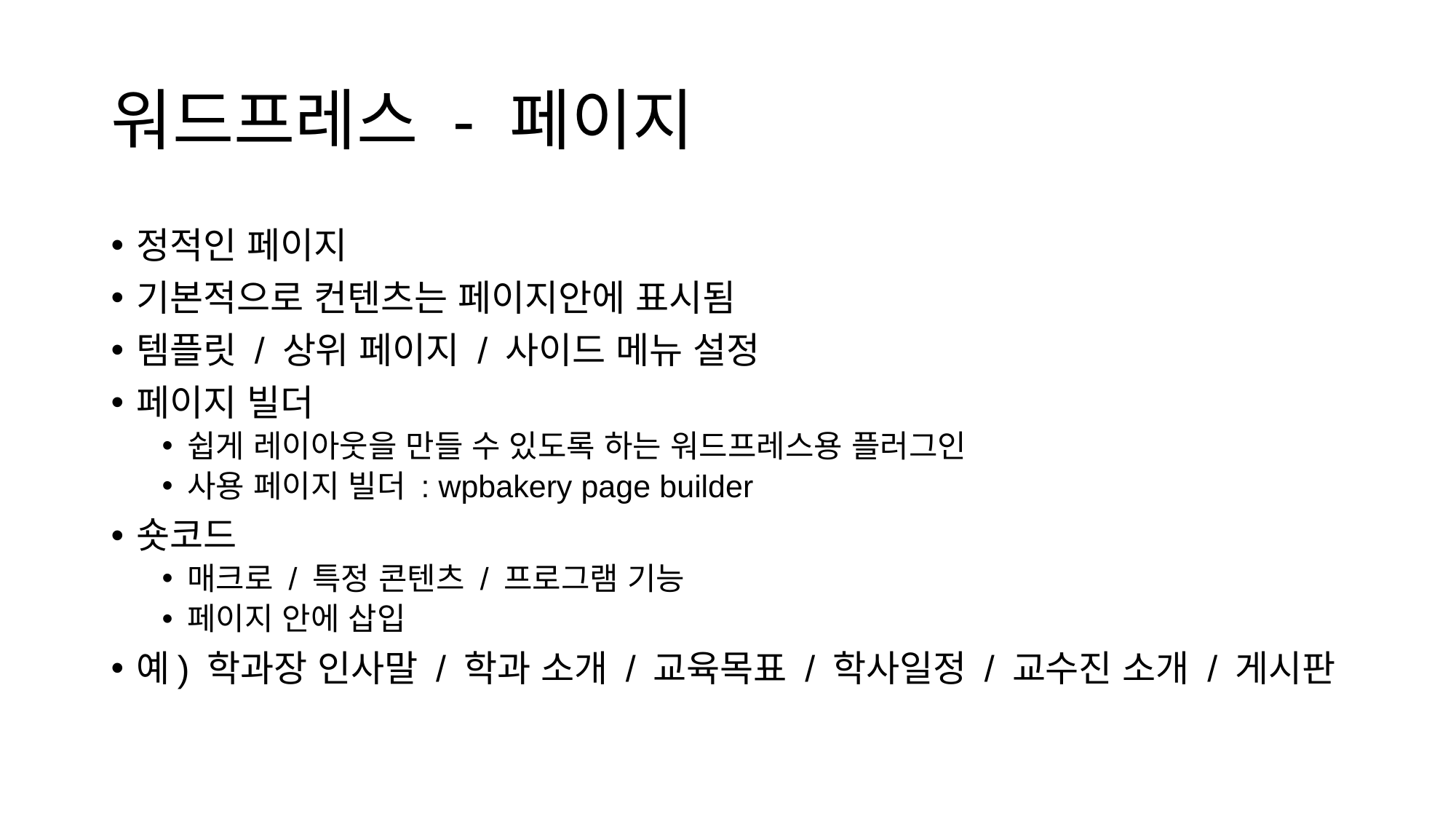

# 워드프레스 - 페이지
정적인 페이지
기본적으로 컨텐츠는 페이지안에 표시됨
템플릿 / 상위 페이지 / 사이드 메뉴 설정
페이지 빌더
쉽게 레이아웃을 만들 수 있도록 하는 워드프레스용 플러그인
사용 페이지 빌더 : wpbakery page builder
숏코드
매크로 / 특정 콘텐츠 / 프로그램 기능
페이지 안에 삽입
예) 학과장 인사말 / 학과 소개 / 교육목표 / 학사일정 / 교수진 소개 / 게시판